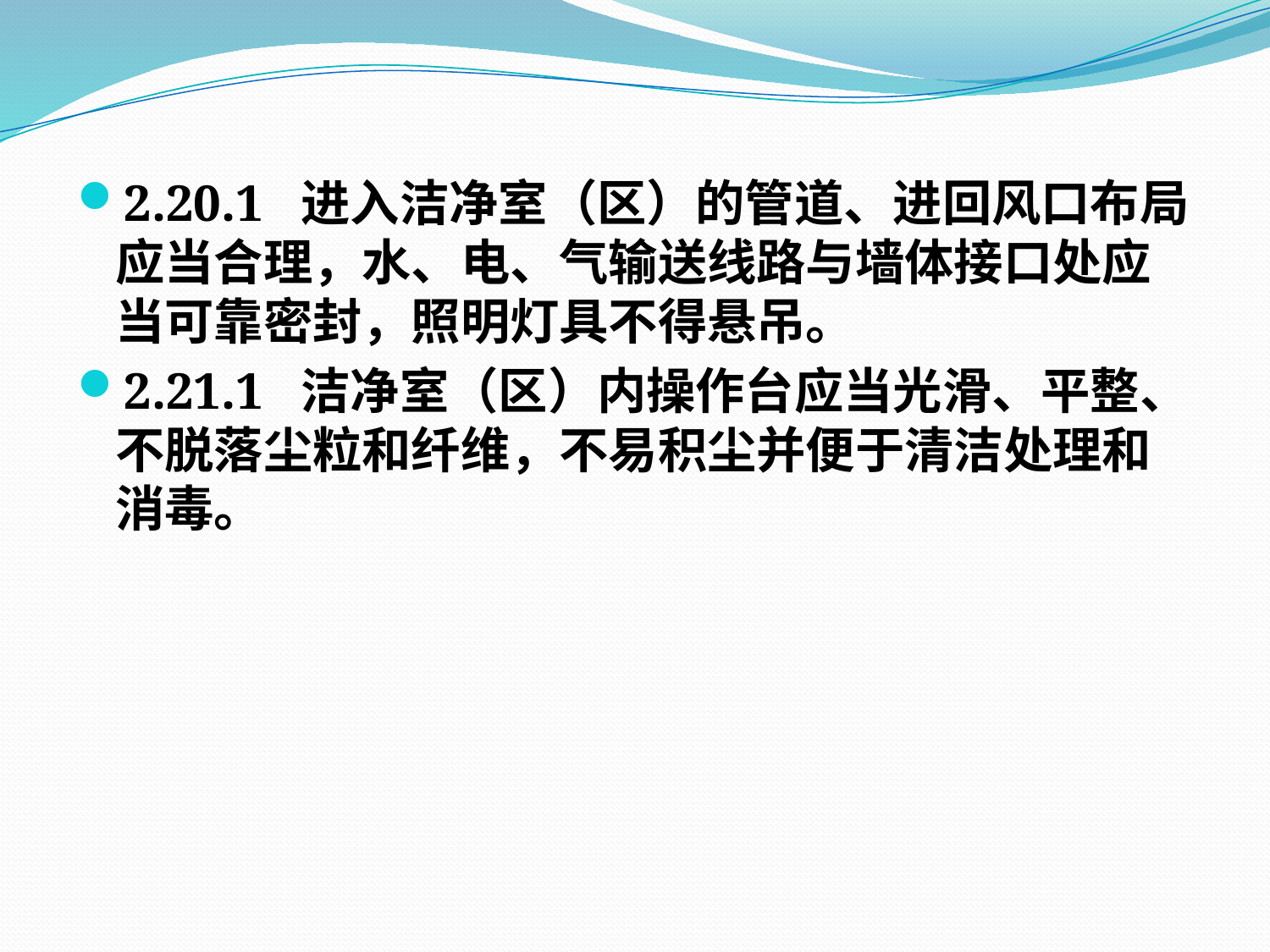

2.20.1  进入洁净室（区）的管道、进回风口布局应当合理，水、电、气输送线路与墙体接口处应当可靠密封，照明灯具不得悬吊。
2.21.1  洁净室（区）内操作台应当光滑、平整、不脱落尘粒和纤维，不易积尘并便于清洁处理和消毒。